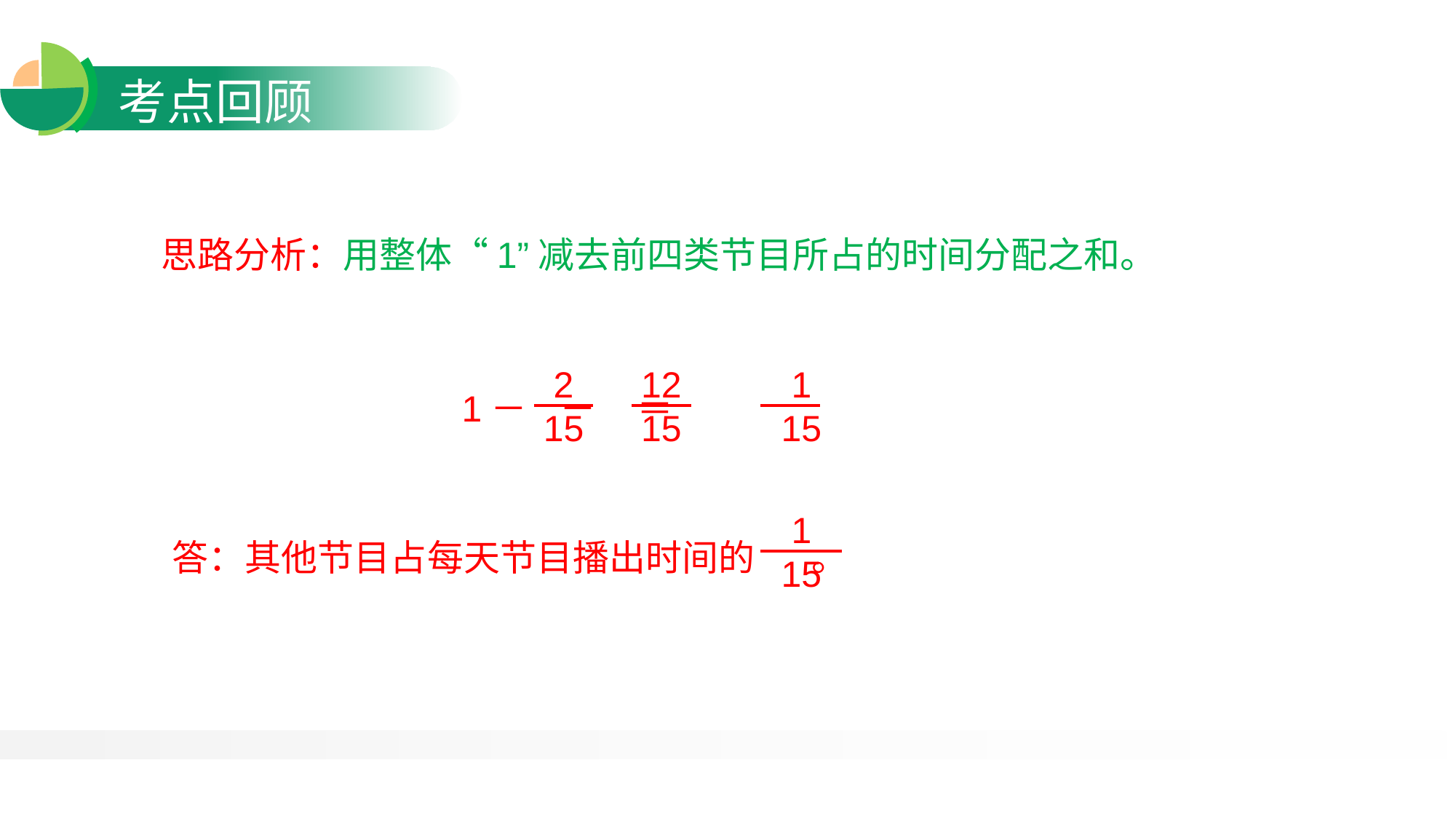

思路分析：用整体“1”减去前四类节目所占的时间分配之和。
2
15
12
15
1
15
1－    －     ＝
1
15
答：其他节目占每天节目播出时间的       。